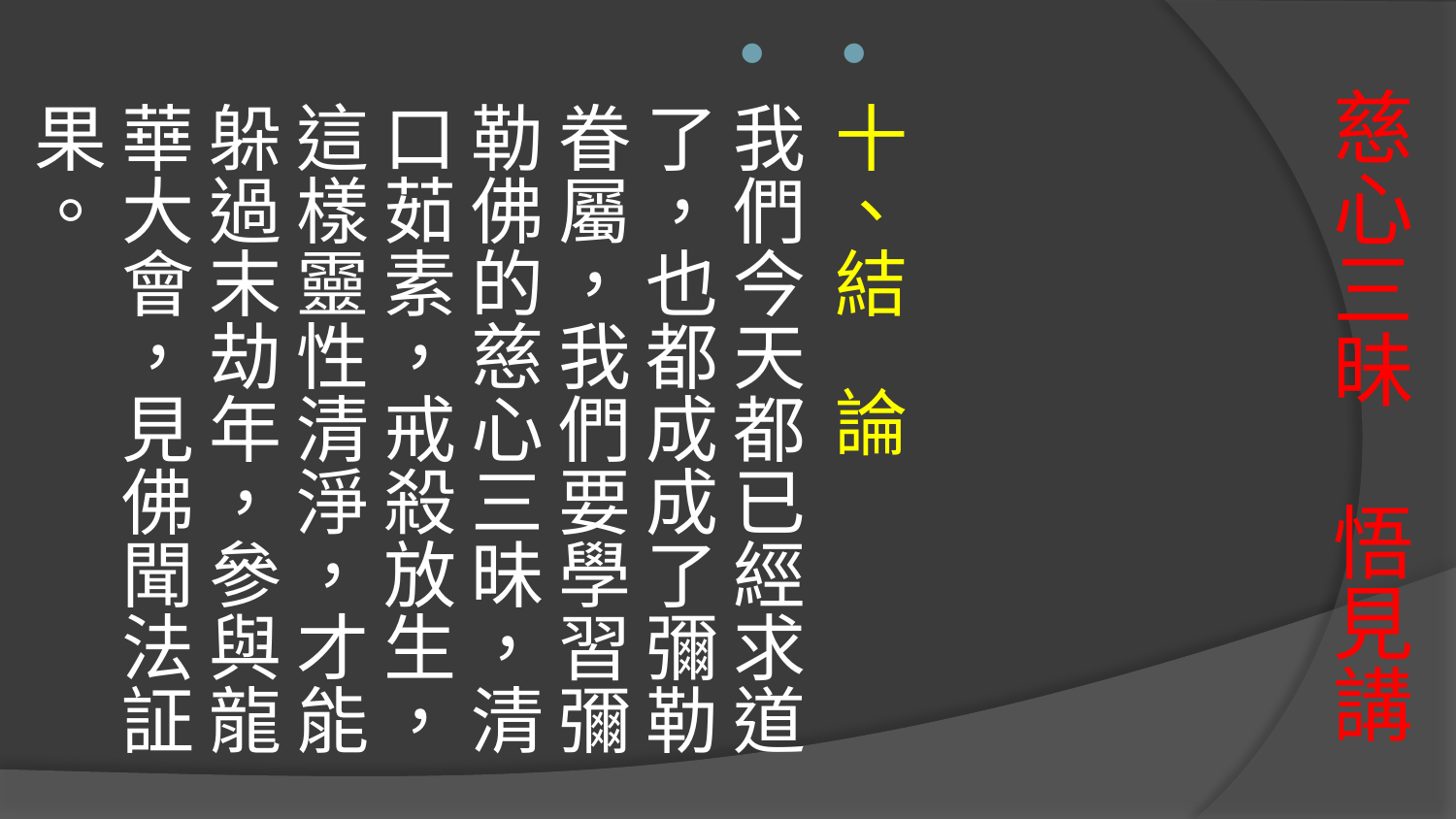

十、結    論
我們今天都已經求道了，也都成成了彌勒眷屬，我們要學習彌勒佛的慈心三昧，清口茹素，戒殺放生，這樣靈性清淨，才能躲過末劫年，參與龍華大會，見佛聞法証果。
# 慈心三昧     悟見講